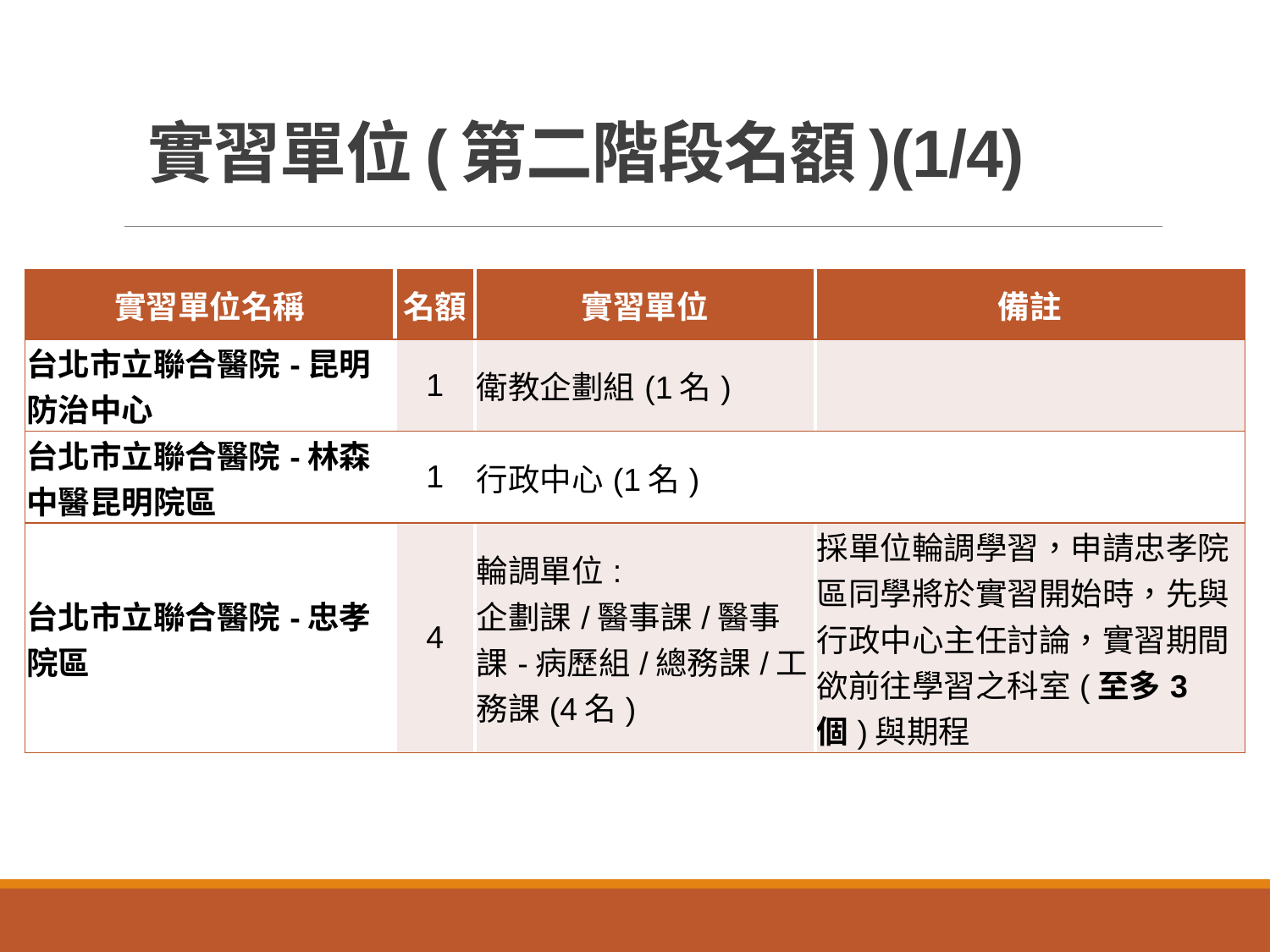

# 實習單位(第二階段名額)(1/4)
| 實習單位名稱 | 名額 | 實習單位 | 備註 |
| --- | --- | --- | --- |
| 台北市立聯合醫院-昆明防治中心 | 1 | 衛教企劃組(1名) |  |
| 台北市立聯合醫院-林森中醫昆明院區 | 1 | 行政中心(1名) |  |
| 台北市立聯合醫院-忠孝院區 | 4 | 輪調單位: 企劃課/醫事課/醫事課-病歷組/總務課/工務課(4名) | 採單位輪調學習，申請忠孝院區同學將於實習開始時，先與行政中心主任討論，實習期間欲前往學習之科室(至多3個)與期程 |